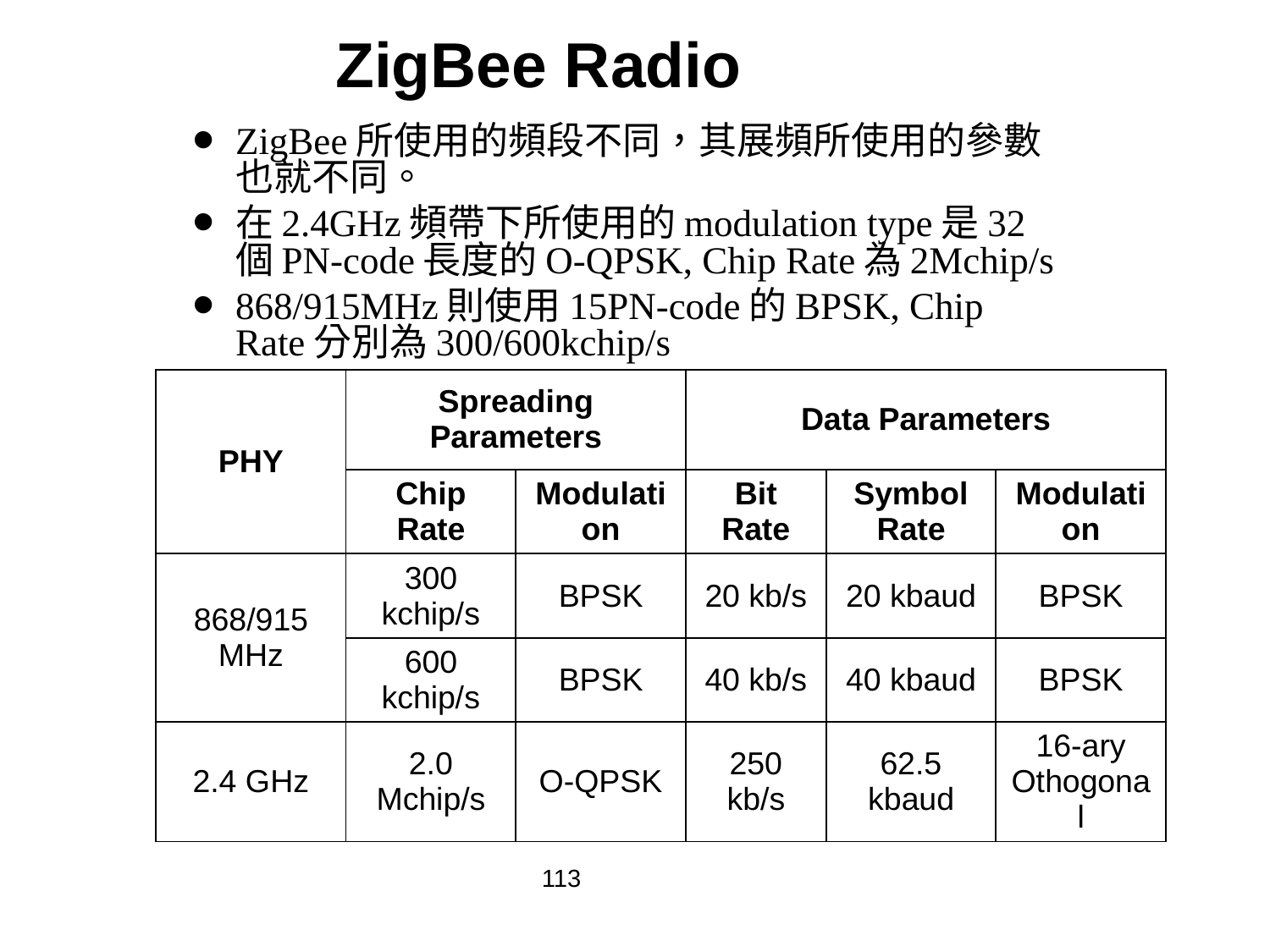

# ZigBee Radio
ZigBee所使用的頻段不同，其展頻所使用的參數也就不同。
在2.4GHz頻帶下所使用的modulation type是32個PN-code長度的O-QPSK, Chip Rate為2Mchip/s
868/915MHz則使用15PN-code的BPSK, Chip Rate分別為300/600kchip/s
| PHY | Spreading Parameters |  | Data Parameters |  |  |
| --- | --- | --- | --- | --- | --- |
|  | Chip Rate | Modulation | Bit Rate | Symbol Rate | Modulation |
| 868/915 MHz | 300 kchip/s | BPSK | 20 kb/s | 20 kbaud | BPSK |
|  | 600 kchip/s | BPSK | 40 kb/s | 40 kbaud | BPSK |
| 2.4 GHz | 2.0 Mchip/s | O-QPSK | 250 kb/s | 62.5 kbaud | 16-ary Othogonal |
113